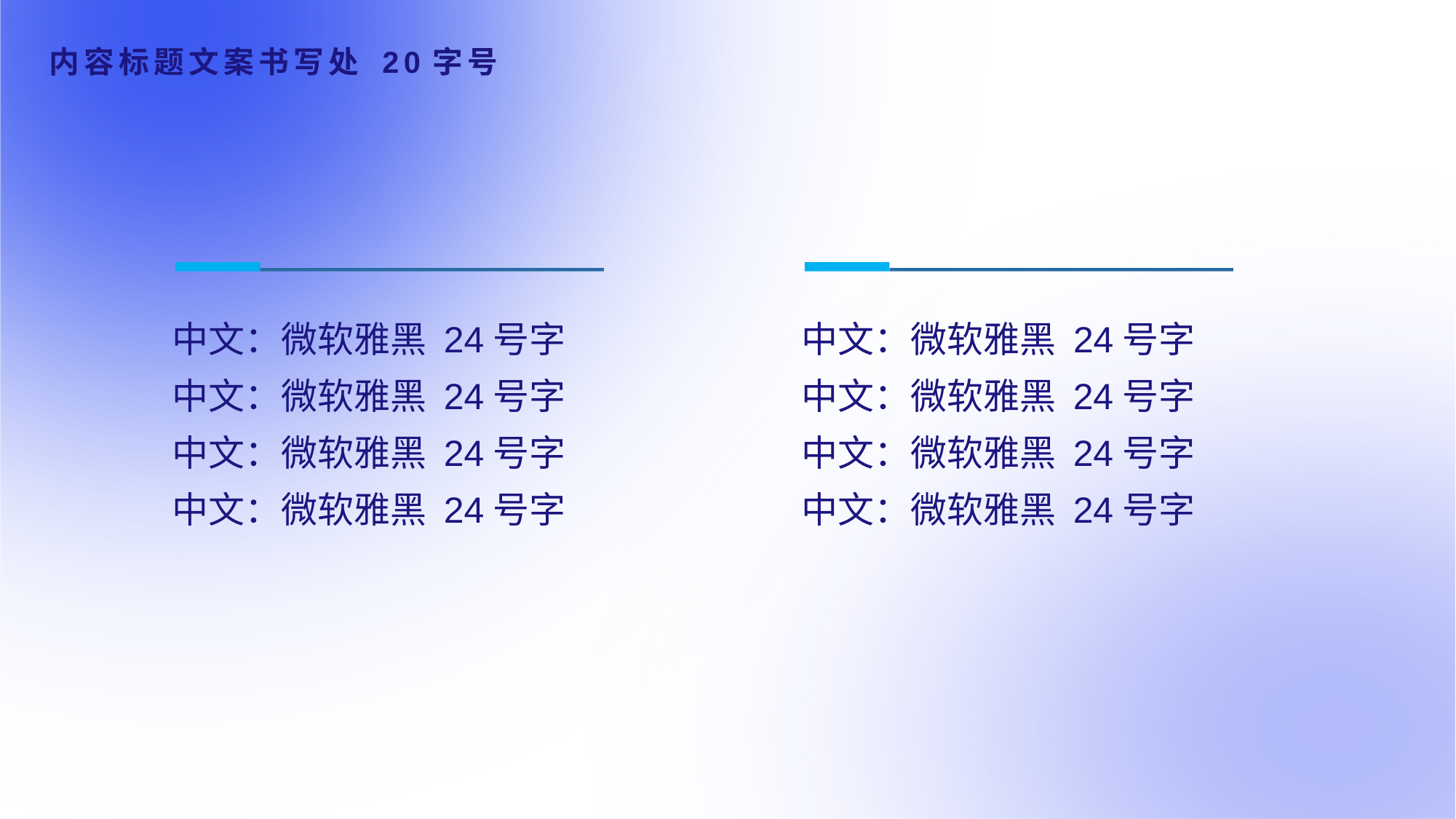

内容标题文案书写处 20字号

中文：微软雅黑 24号字
中文：微软雅黑 24号字
中文：微软雅黑 24号字
中文：微软雅黑 24号字

中文：微软雅黑 24号字
中文：微软雅黑 24号字
中文：微软雅黑 24号字
中文：微软雅黑 24号字